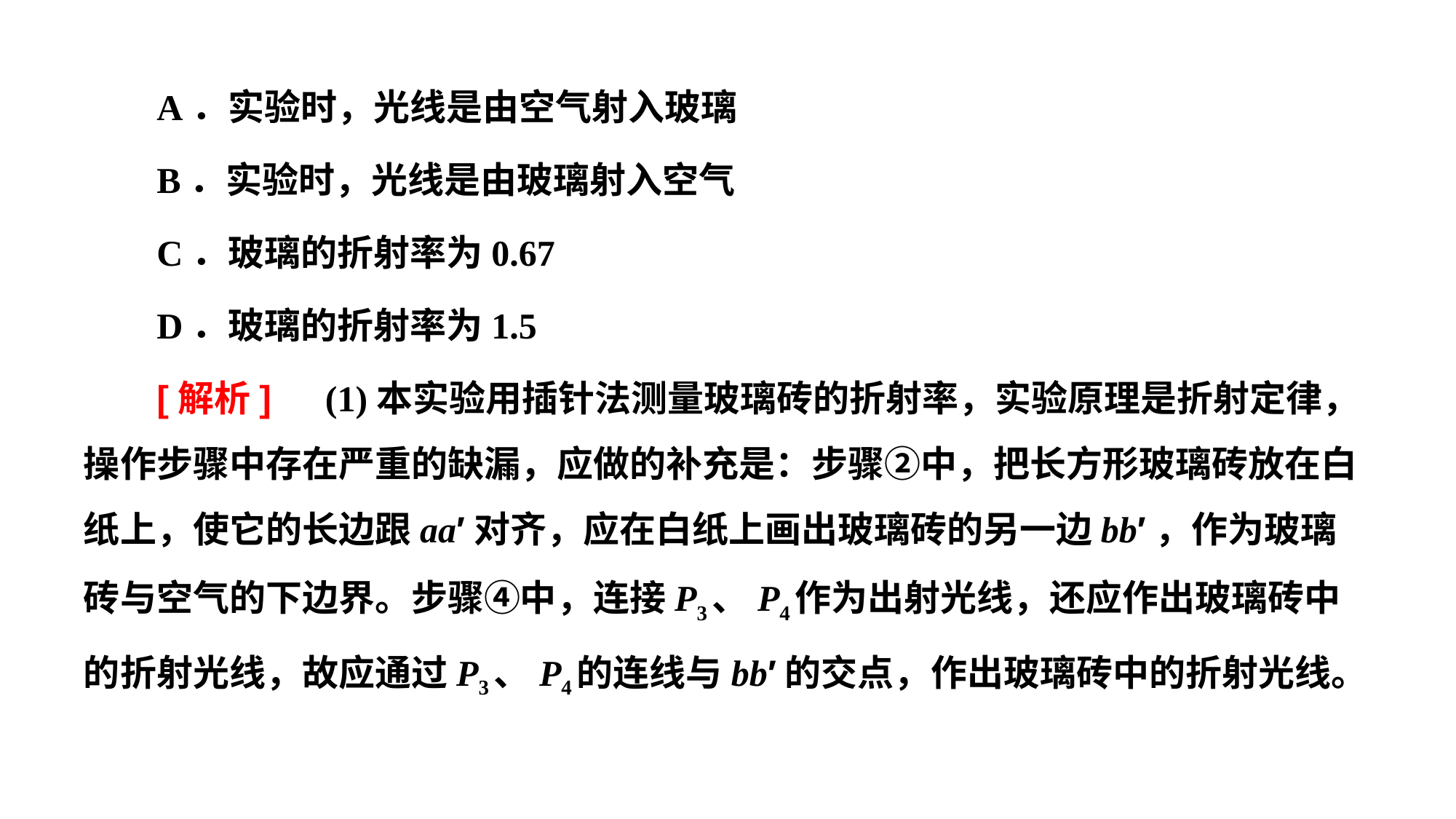

A．实验时，光线是由空气射入玻璃
B．实验时，光线是由玻璃射入空气
C．玻璃的折射率为0.67
D．玻璃的折射率为1.5
[解析]　(1)本实验用插针法测量玻璃砖的折射率，实验原理是折射定律，操作步骤中存在严重的缺漏，应做的补充是：步骤②中，把长方形玻璃砖放在白纸上，使它的长边跟aa′对齐，应在白纸上画出玻璃砖的另一边bb′，作为玻璃砖与空气的下边界。步骤④中，连接P3、P4作为出射光线，还应作出玻璃砖中的折射光线，故应通过P3、P4的连线与bb′的交点，作出玻璃砖中的折射光线。